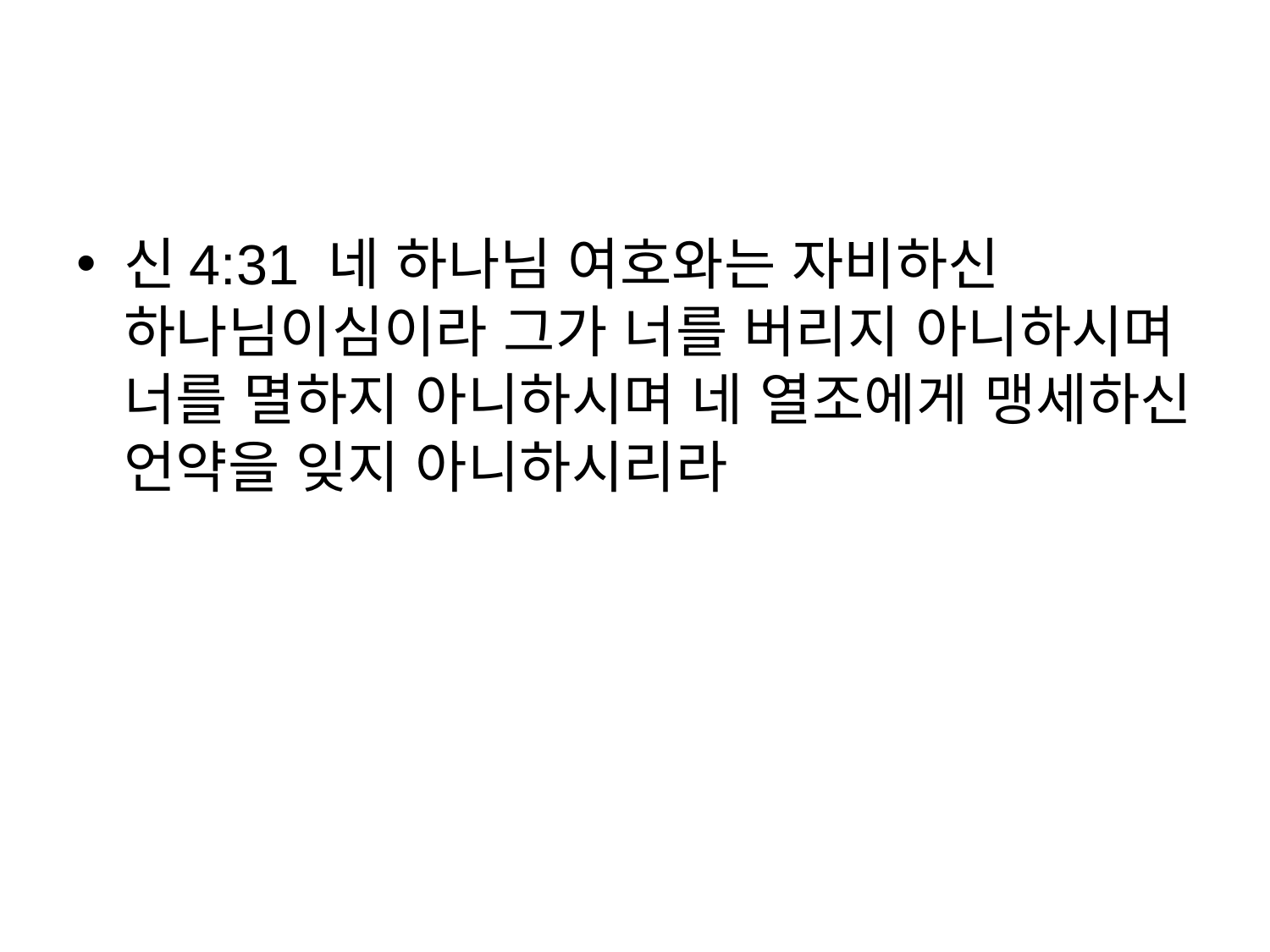

#
신4:31 네 하나님 여호와는 자비하신 하나님이심이라 그가 너를 버리지 아니하시며 너를 멸하지 아니하시며 네 열조에게 맹세하신 언약을 잊지 아니하시리라